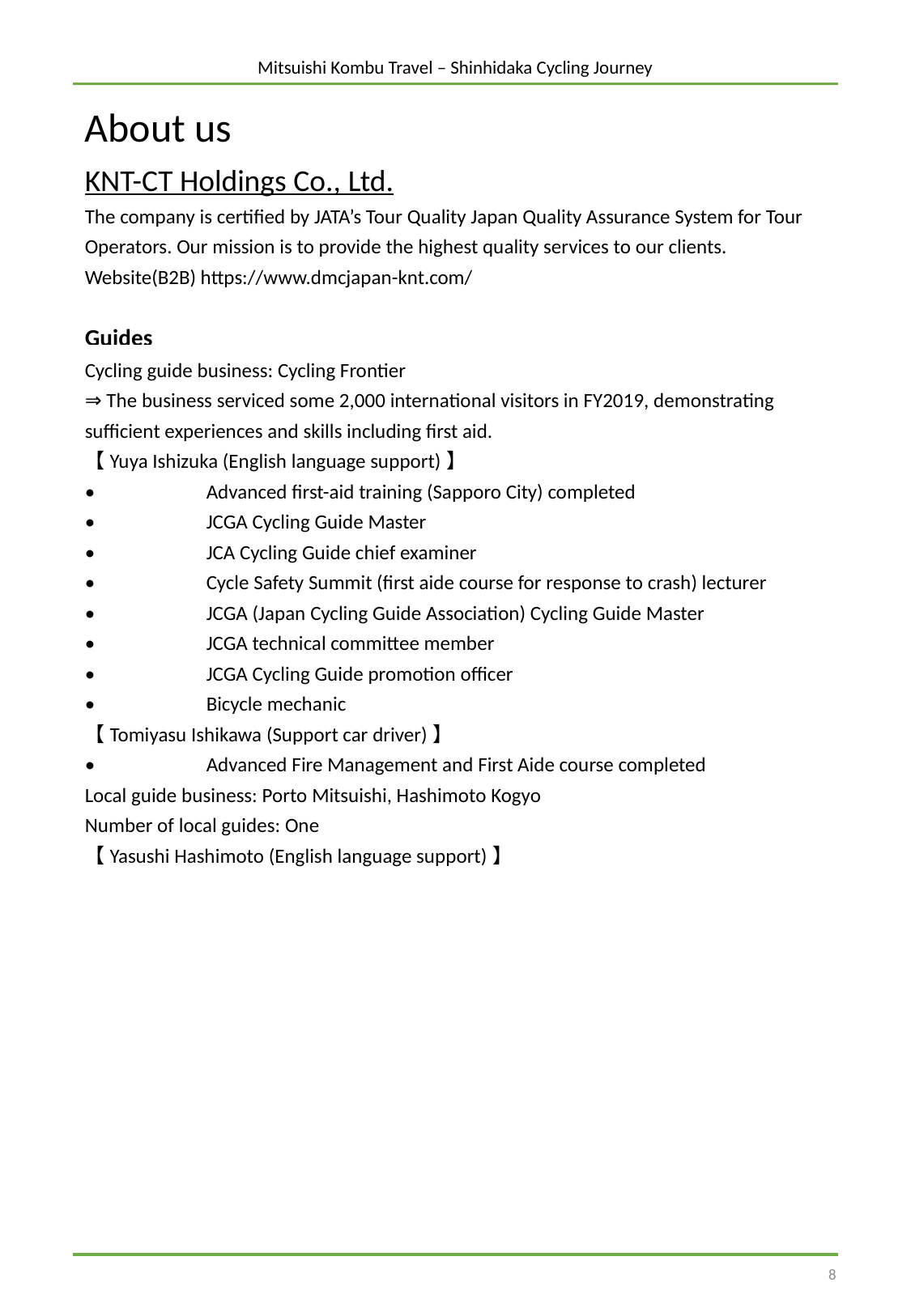

Mitsuishi Kombu Travel – Shinhidaka Cycling Journey
About us
このツアーを主催するオペレーターについての概要
KNT-CT Holdings Co., Ltd.
The company is certified by JATA’s Tour Quality Japan Quality Assurance System for Tour Operators. Our mission is to provide the highest quality services to our clients.
Website(B2B) https://www.dmcjapan-knt.com/

Guides
Cycling guide business: Cycling Frontier
⇒ The business serviced some 2,000 international visitors in FY2019, demonstrating sufficient experiences and skills including first aid.
【Yuya Ishizuka (English language support)】
•	Advanced first-aid training (Sapporo City) completed
•	JCGA Cycling Guide Master
•	JCA Cycling Guide chief examiner
•	Cycle Safety Summit (first aide course for response to crash) lecturer
•	JCGA (Japan Cycling Guide Association) Cycling Guide Master
•	JCGA technical committee member
•	JCGA Cycling Guide promotion officer
•	Bicycle mechanic
【Tomiyasu Ishikawa (Support car driver)】
•	Advanced Fire Management and First Aide course completed
Local guide business: Porto Mitsuishi, Hashimoto Kogyo
Number of local guides: One
【Yasushi Hashimoto (English language support)】
スルーガイド、各アクティビティガイドについて、特徴・資格など
その他注意すべき点があれば記載する